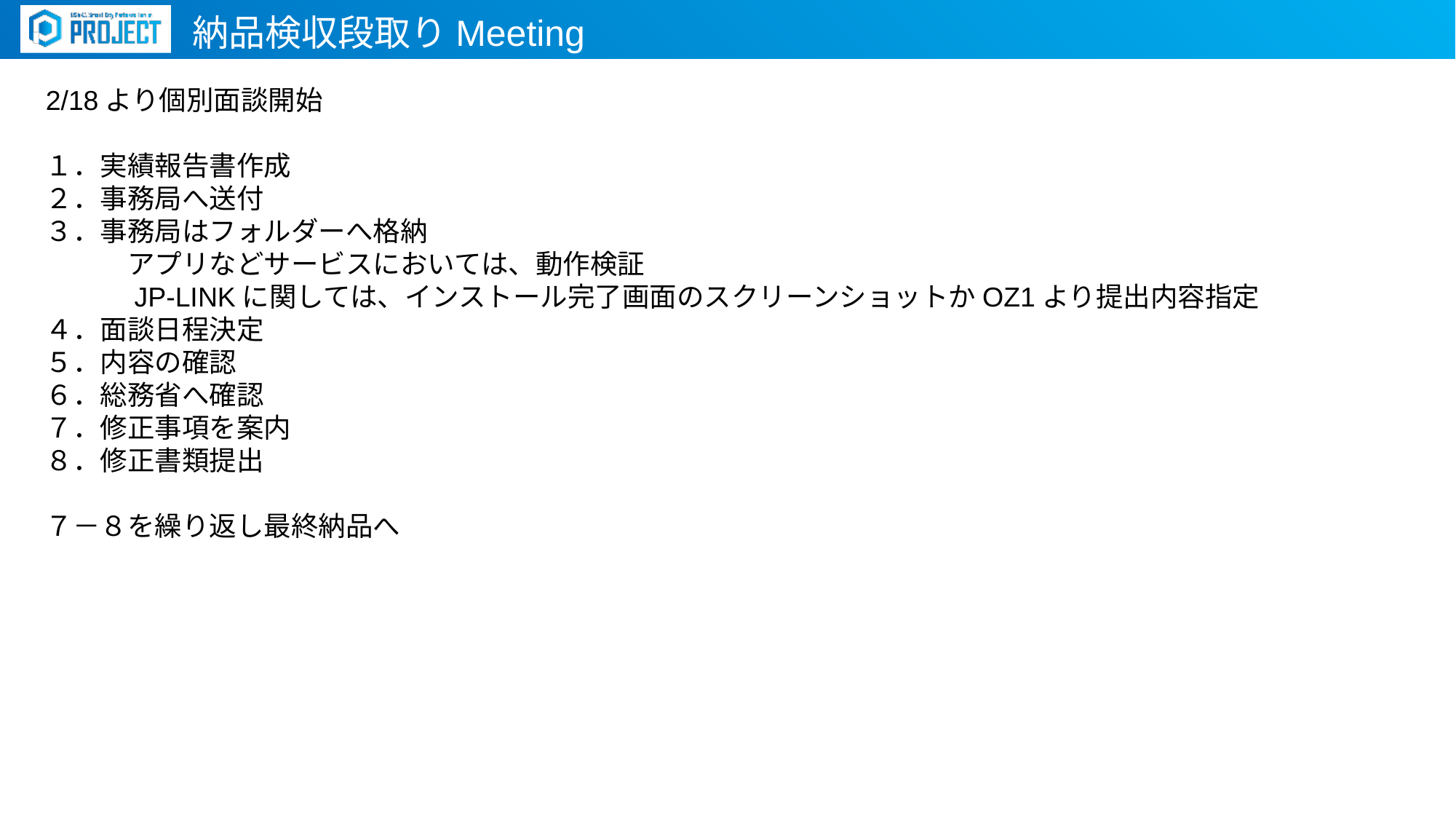

納品検収段取りMeeting
2/18より個別面談開始

１．実績報告書作成
２．事務局へ送付
３．事務局はフォルダーへ格納
　　　アプリなどサービスにおいては、動作検証
　　　JP-LINKに関しては、インストール完了画面のスクリーンショットかOZ1より提出内容指定
４．面談日程決定
５．内容の確認
６．総務省へ確認
７．修正事項を案内
８．修正書類提出

７－８を繰り返し最終納品へ